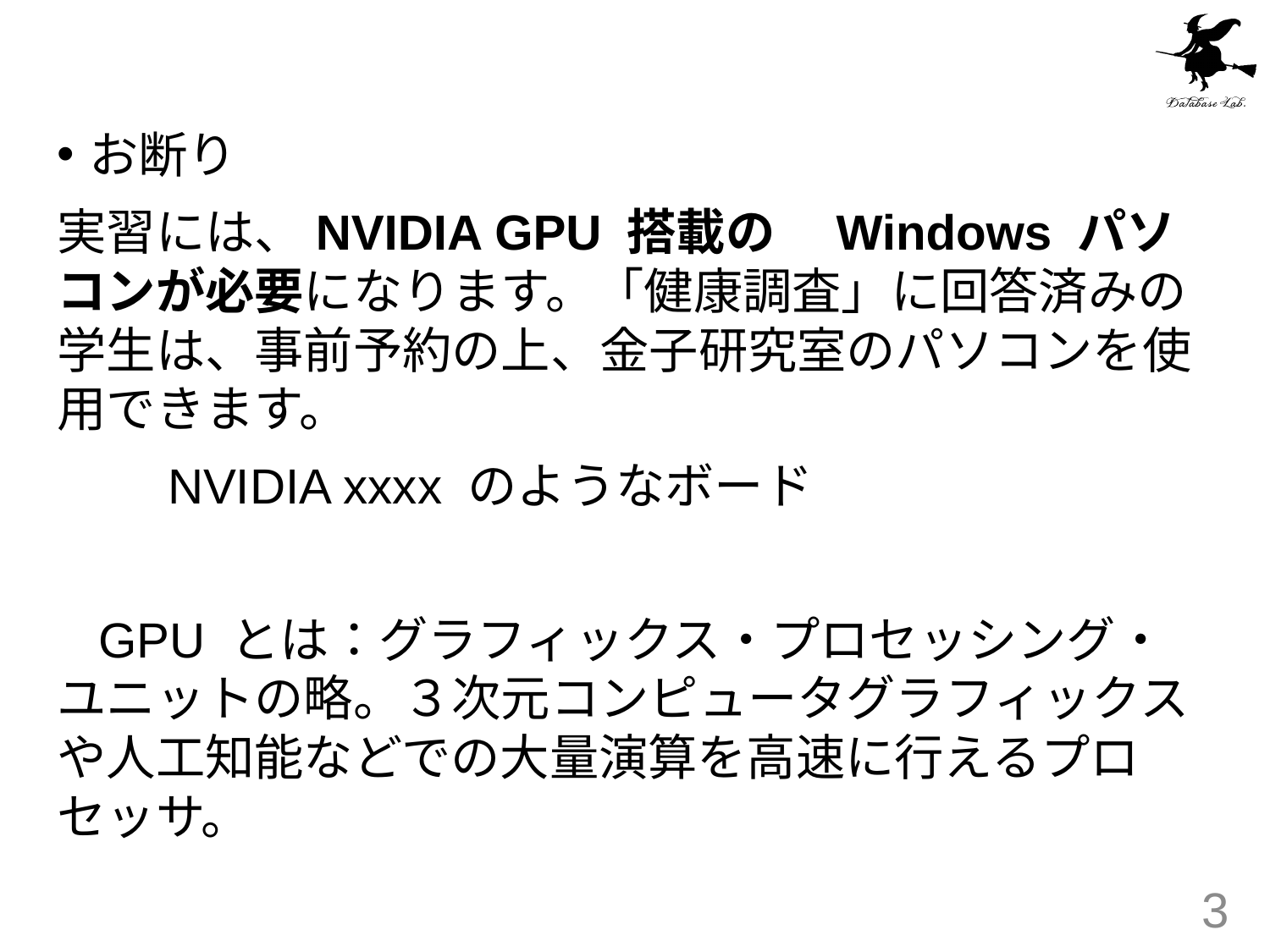

#
お断り
実習には、NVIDIA GPU 搭載の　Windows パソコンが必要になります。「健康調査」に回答済みの学生は、事前予約の上、金子研究室のパソコンを使用できます。
　　NVIDIA xxxx のようなボード

   GPU とは：グラフィックス・プロセッシング・ユニットの略。３次元コンピュータグラフィックスや人工知能などでの大量演算を高速に行えるプロセッサ。
3